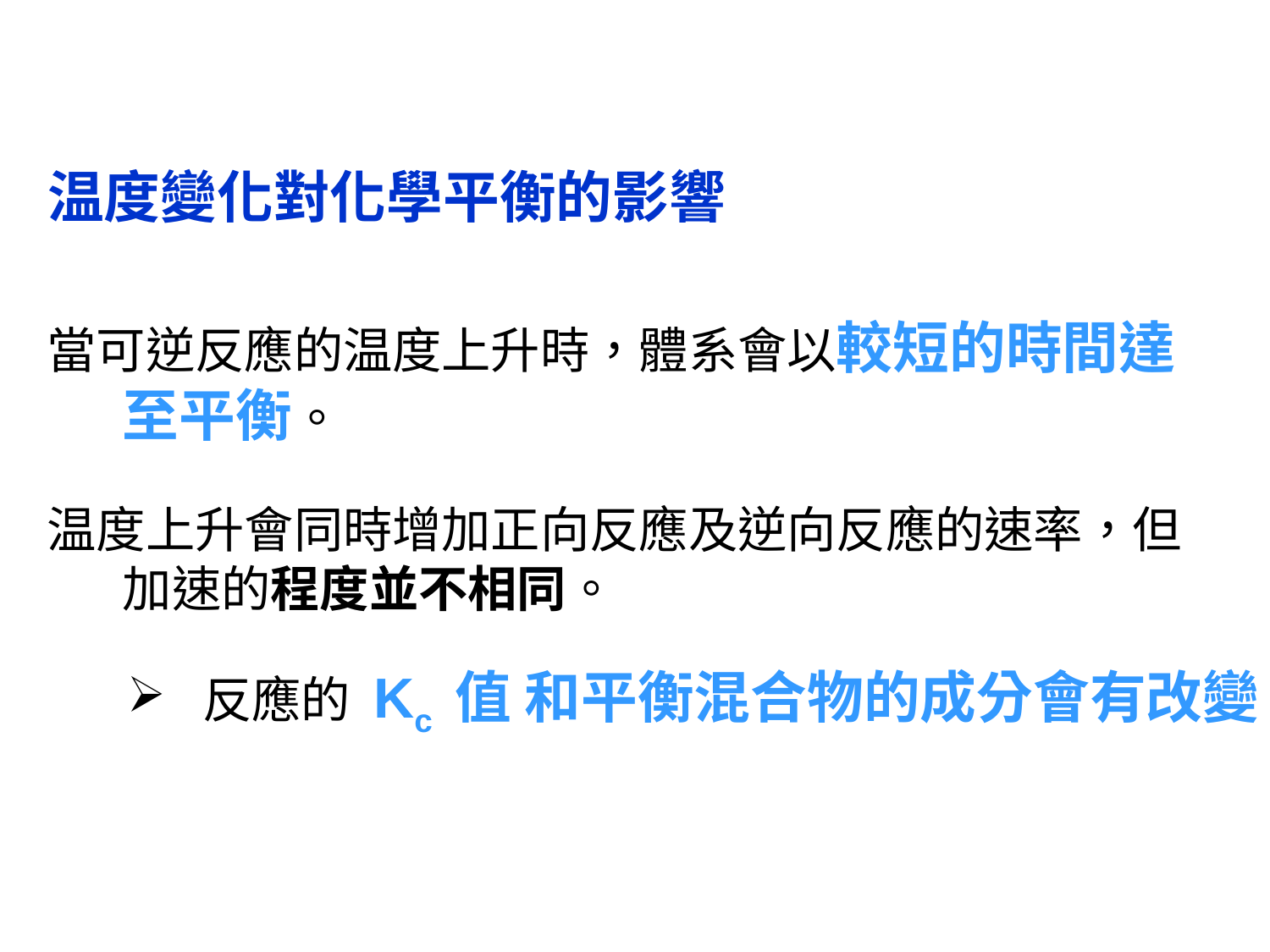

温度變化對化學平衡的影響
當可逆反應的温度上升時，體系會以較短的時間達至平衡。
温度上升會同時增加正向反應及逆向反應的速率，但加速的程度並不相同。
反應的 Kc 值 和平衡混合物的成分會有改變